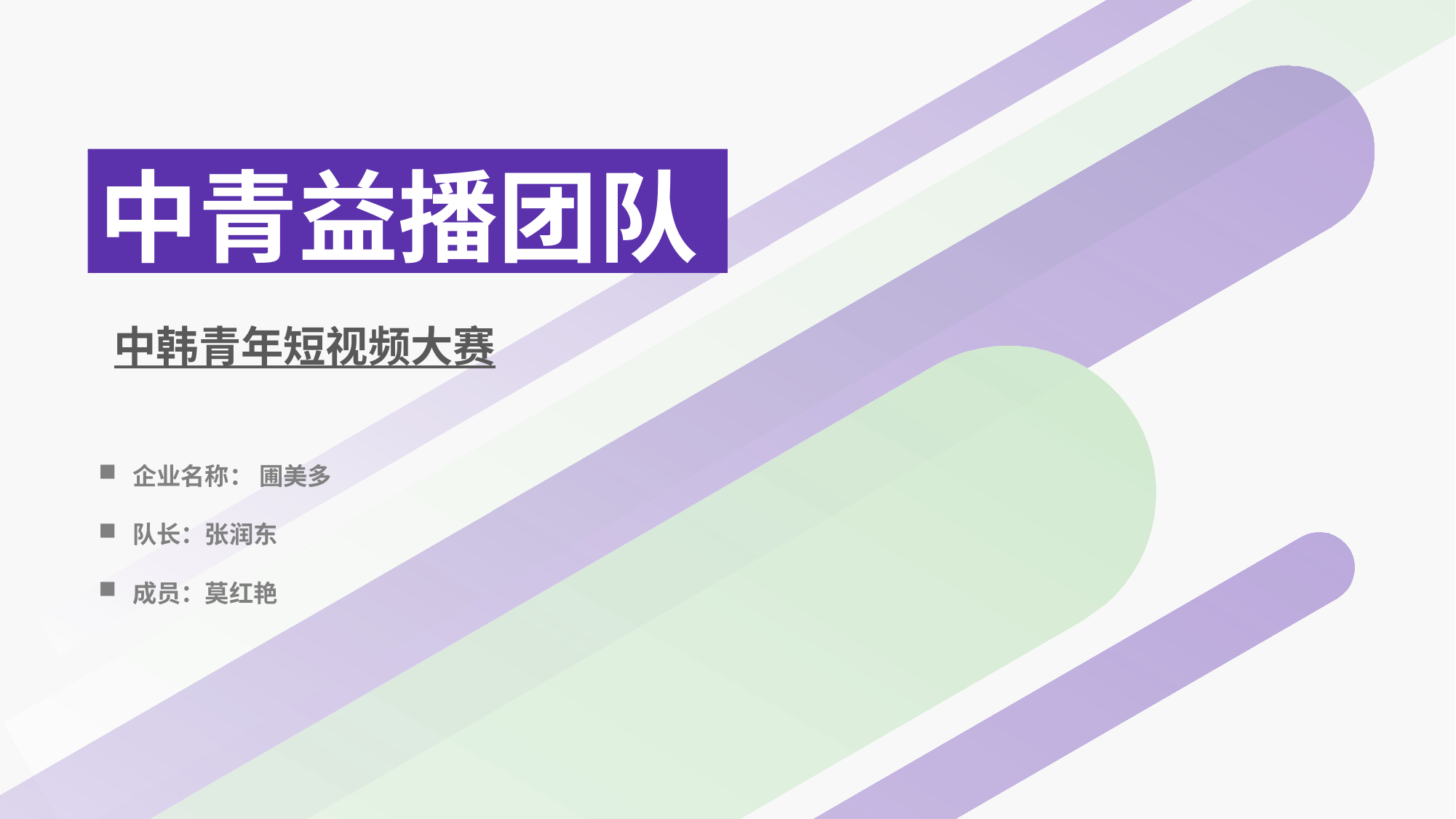

中青益播团队
中韩青年短视频大赛
企业名称： 圃美多
队长：张润东
成员：莫红艳